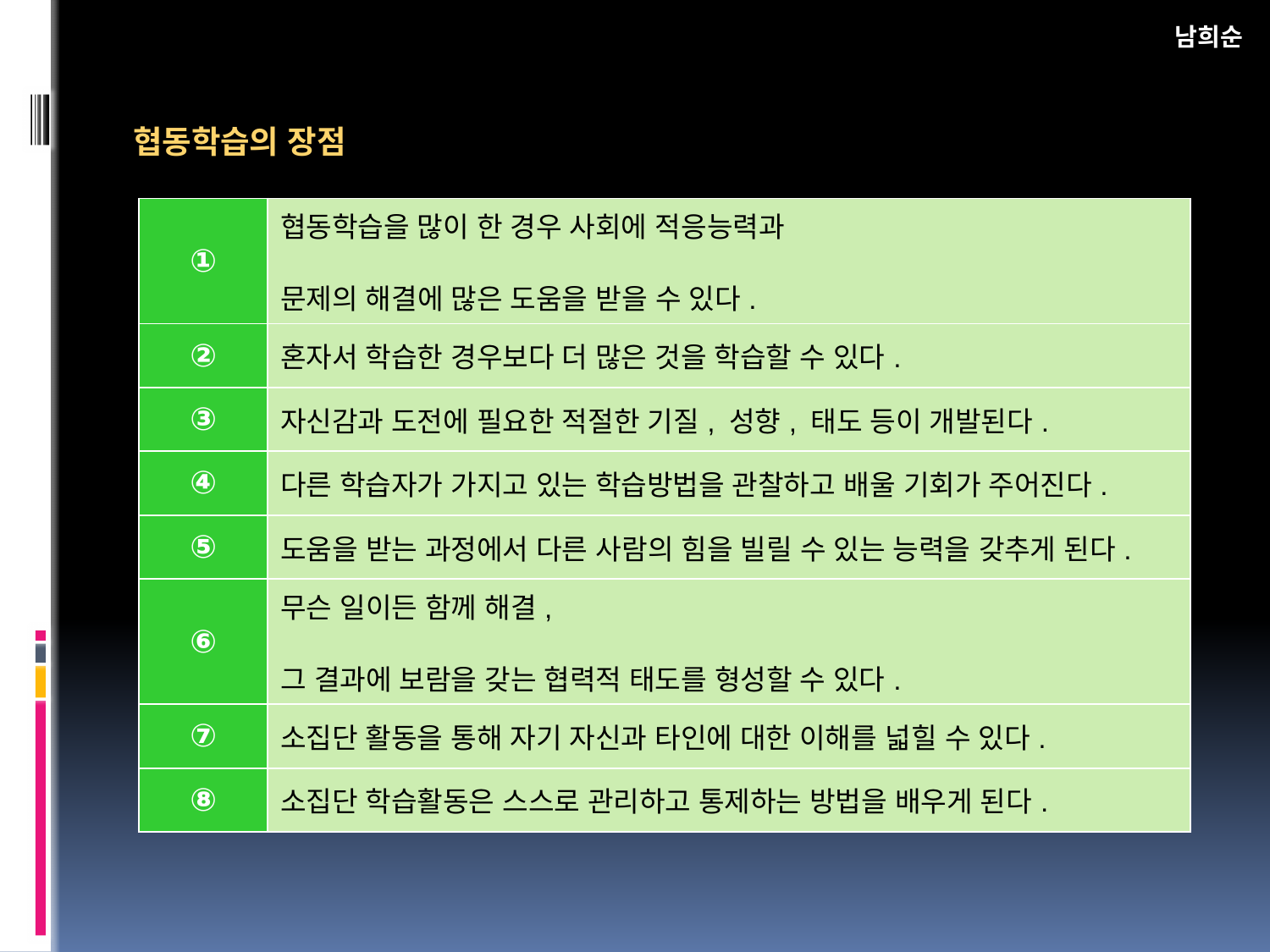

남희순
협동학습의 장점
| ① | 협동학습을 많이 한 경우 사회에 적응능력과 문제의 해결에 많은 도움을 받을 수 있다. |
| --- | --- |
| ② | 혼자서 학습한 경우보다 더 많은 것을 학습할 수 있다. |
| ③ | 자신감과 도전에 필요한 적절한 기질, 성향, 태도 등이 개발된다. |
| ④ | 다른 학습자가 가지고 있는 학습방법을 관찰하고 배울 기회가 주어진다. |
| ⑤ | 도움을 받는 과정에서 다른 사람의 힘을 빌릴 수 있는 능력을 갖추게 된다. |
| ⑥ | 무슨 일이든 함께 해결, 그 결과에 보람을 갖는 협력적 태도를 형성할 수 있다. |
| ⑦ | 소집단 활동을 통해 자기 자신과 타인에 대한 이해를 넓힐 수 있다. |
| ⑧ | 소집단 학습활동은 스스로 관리하고 통제하는 방법을 배우게 된다. |